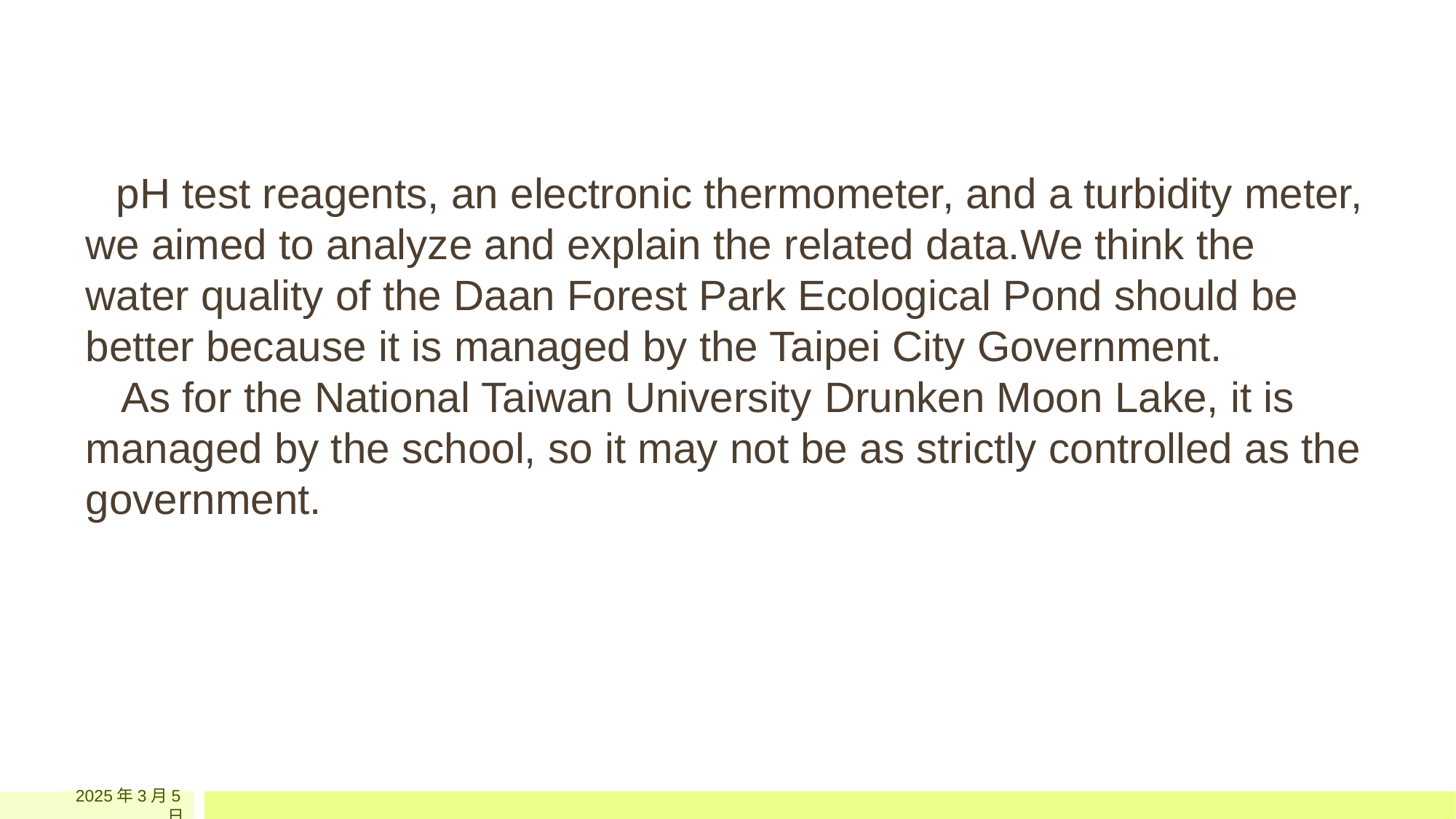

pH test reagents, an electronic thermometer, and a turbidity meter, we aimed to analyze and explain the related data.We think the water quality of the Daan Forest Park Ecological Pond should be better because it is managed by the Taipei City Government.
   As for the National Taiwan University Drunken Moon Lake, it is managed by the school, so it may not be as strictly controlled as the government.​
2025年3月5日